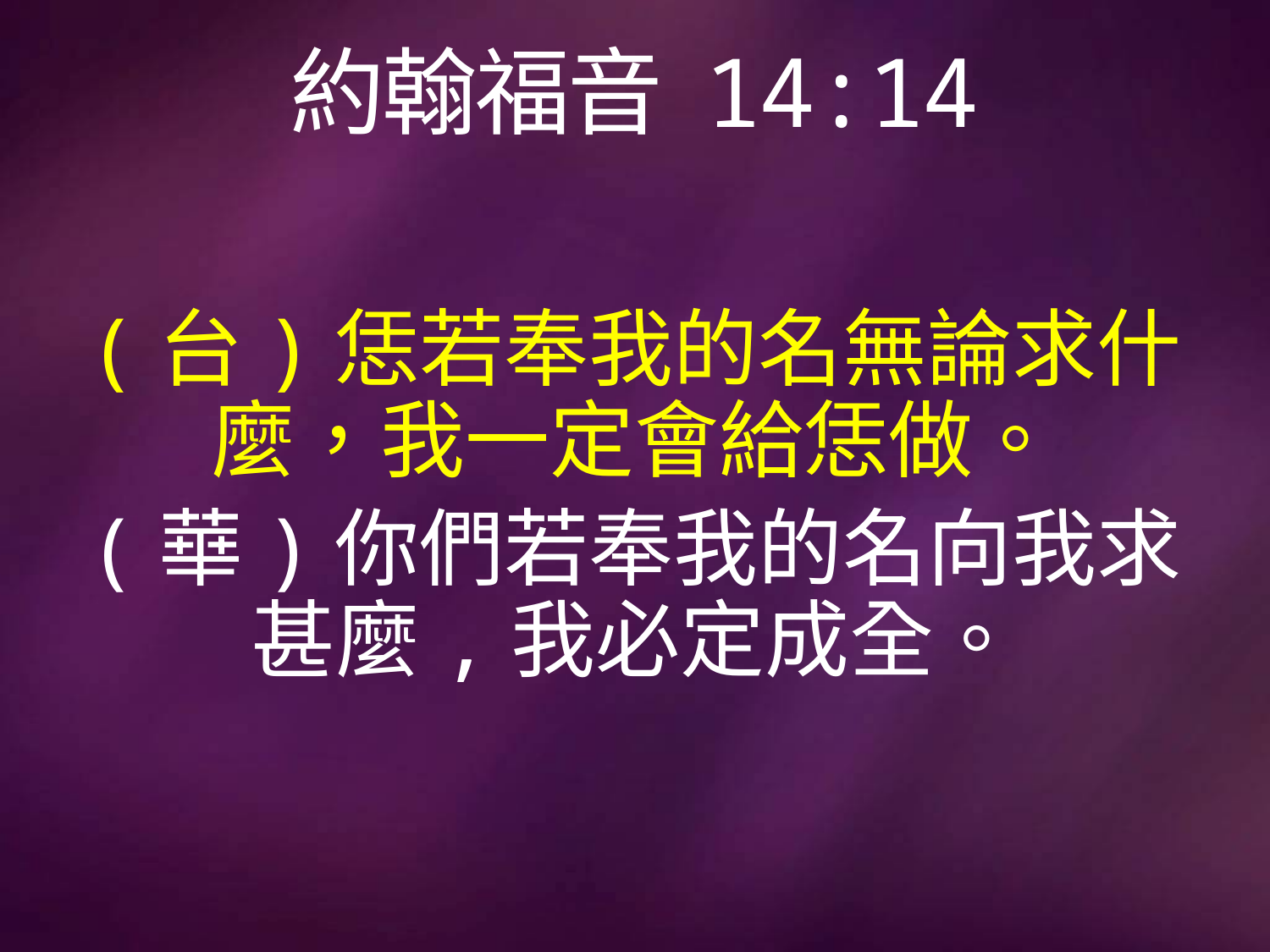

# 約翰福音 14:14
(台)恁若奉我的名無論求什麼，我一定會給恁做。
(華)你們若奉我的名向我求甚麼,我必定成全。